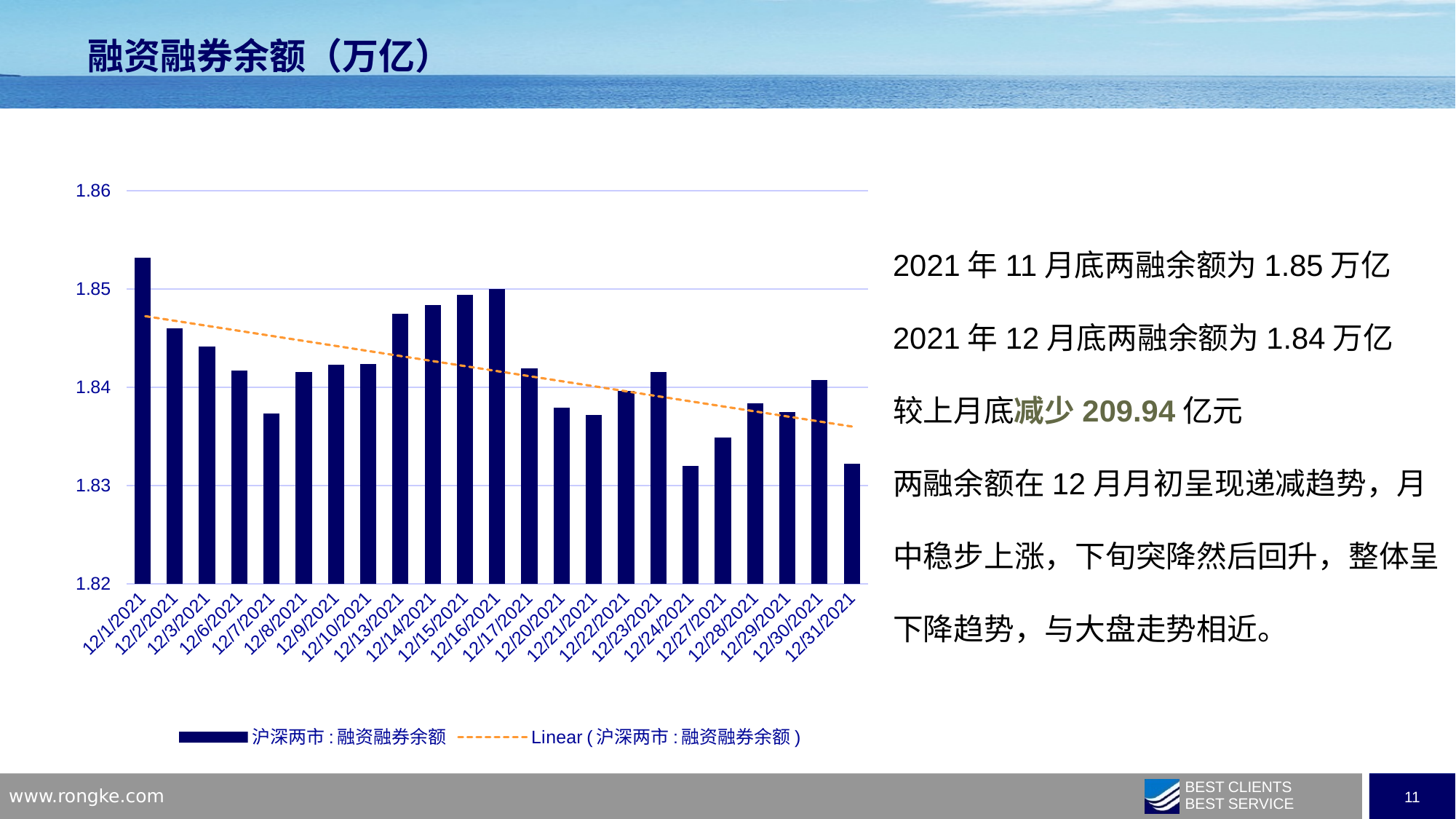

融资融券余额（万亿）

### Chart

| Category | 沪深两市:融资融券余额 |
|---|---|
| 44561 | 1.832191 |
| 44560 | 1.840761 |
| 44559 | 1.837479 |
| 44558 | 1.838373 |
| 44557 | 1.834914 |
| 44554 | 1.831997 |
| 44553 | 1.84158 |
| 44552 | 1.839621 |
| 44551 | 1.8372169999999999 |
| 44550 | 1.837936 |
| 44547 | 1.8419590000000001 |
| 44546 | 1.849978 |
| 44545 | 1.8494220000000001 |
| 44544 | 1.848395 |
| 44543 | 1.847464 |
| 44540 | 1.8423450000000001 |
| 44539 | 1.842329 |
| 44538 | 1.841596 |
| 44537 | 1.8373560000000002 |
| 44536 | 1.8417 |
| 44533 | 1.8441720000000001 |
| 44532 | 1.845977 |
| 44531 | 1.8532220000000001 |
2021年11月底两融余额为1.85万亿
2021年12月底两融余额为1.84万亿
较上月底减少209.94亿元
两融余额在12月月初呈现递减趋势，月中稳步上涨，下旬突降然后回升，整体呈下降趋势，与大盘走势相近。